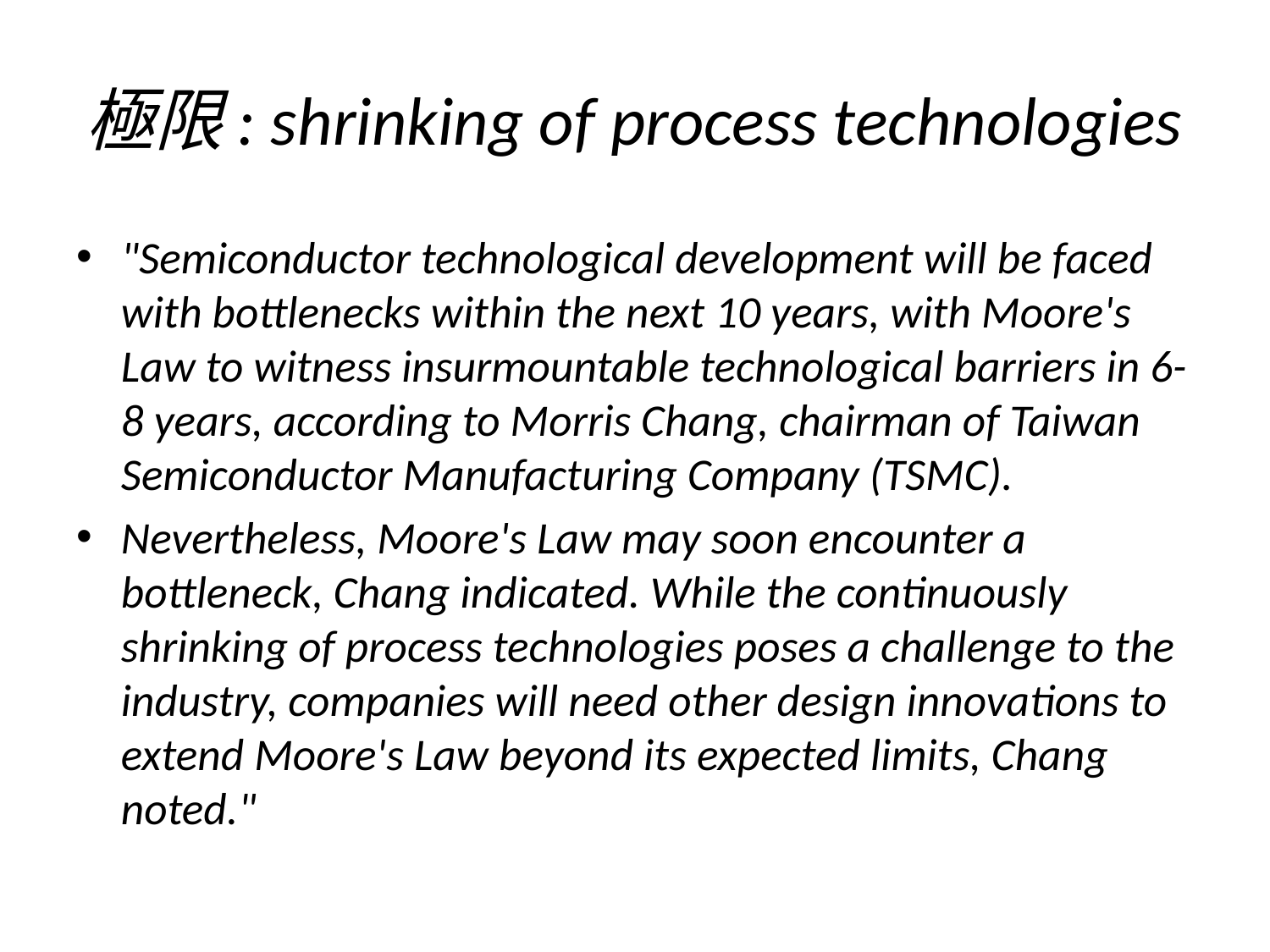

# 極限: shrinking of process technologies
"Semiconductor technological development will be faced with bottlenecks within the next 10 years, with Moore's Law to witness insurmountable technological barriers in 6-8 years, according to Morris Chang, chairman of Taiwan Semiconductor Manufacturing Company (TSMC).
Nevertheless, Moore's Law may soon encounter a bottleneck, Chang indicated. While the continuously shrinking of process technologies poses a challenge to the industry, companies will need other design innovations to extend Moore's Law beyond its expected limits, Chang noted."